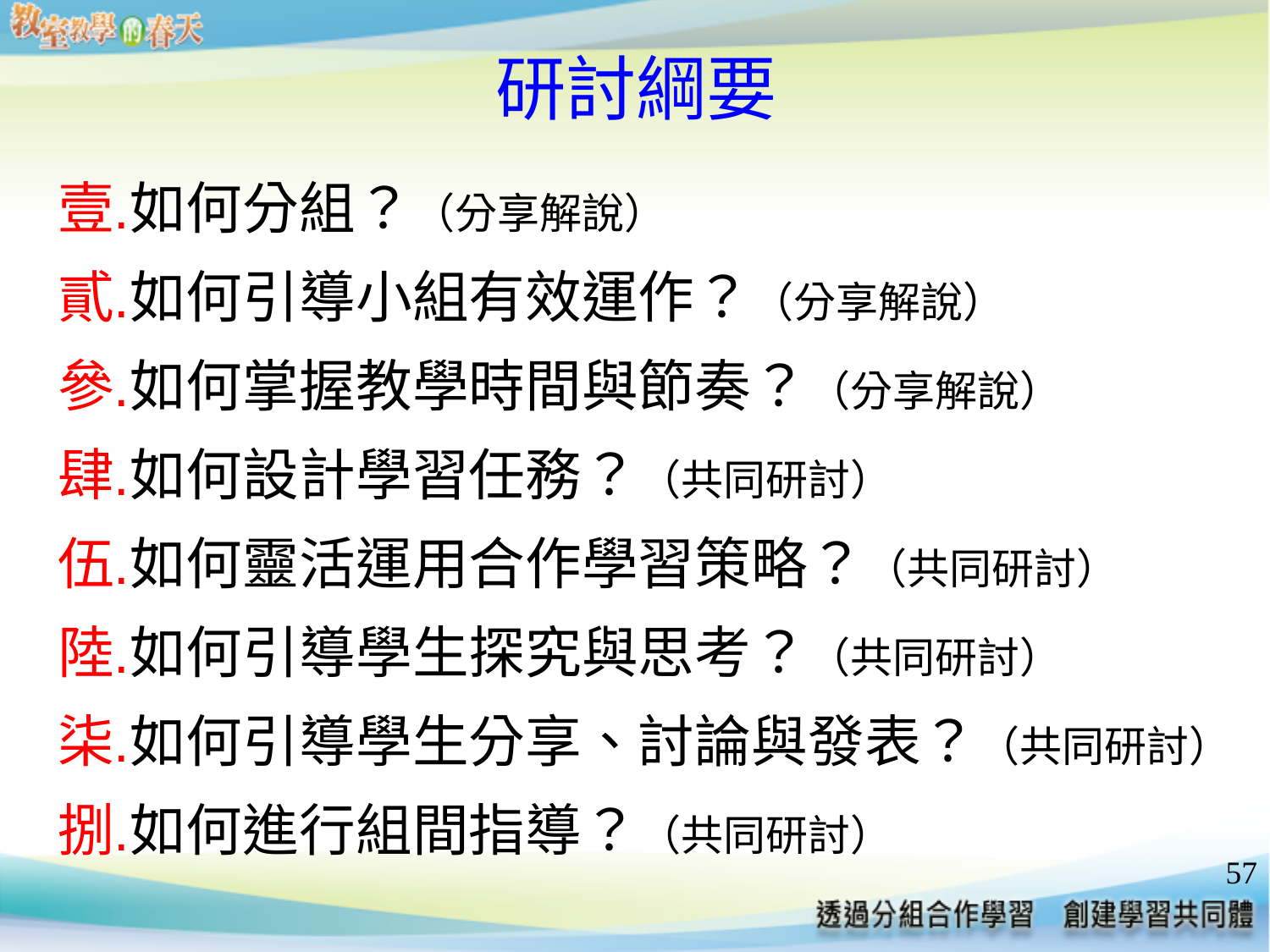

# 研討綱要
如何分組？（分享解說）
如何引導小組有效運作？（分享解說）
如何掌握教學時間與節奏？（分享解說）
如何設計學習任務？（共同研討）
如何靈活運用合作學習策略？（共同研討）
如何引導學生探究與思考？（共同研討）
如何引導學生分享、討論與發表？（共同研討）
如何進行組間指導？（共同研討）
57